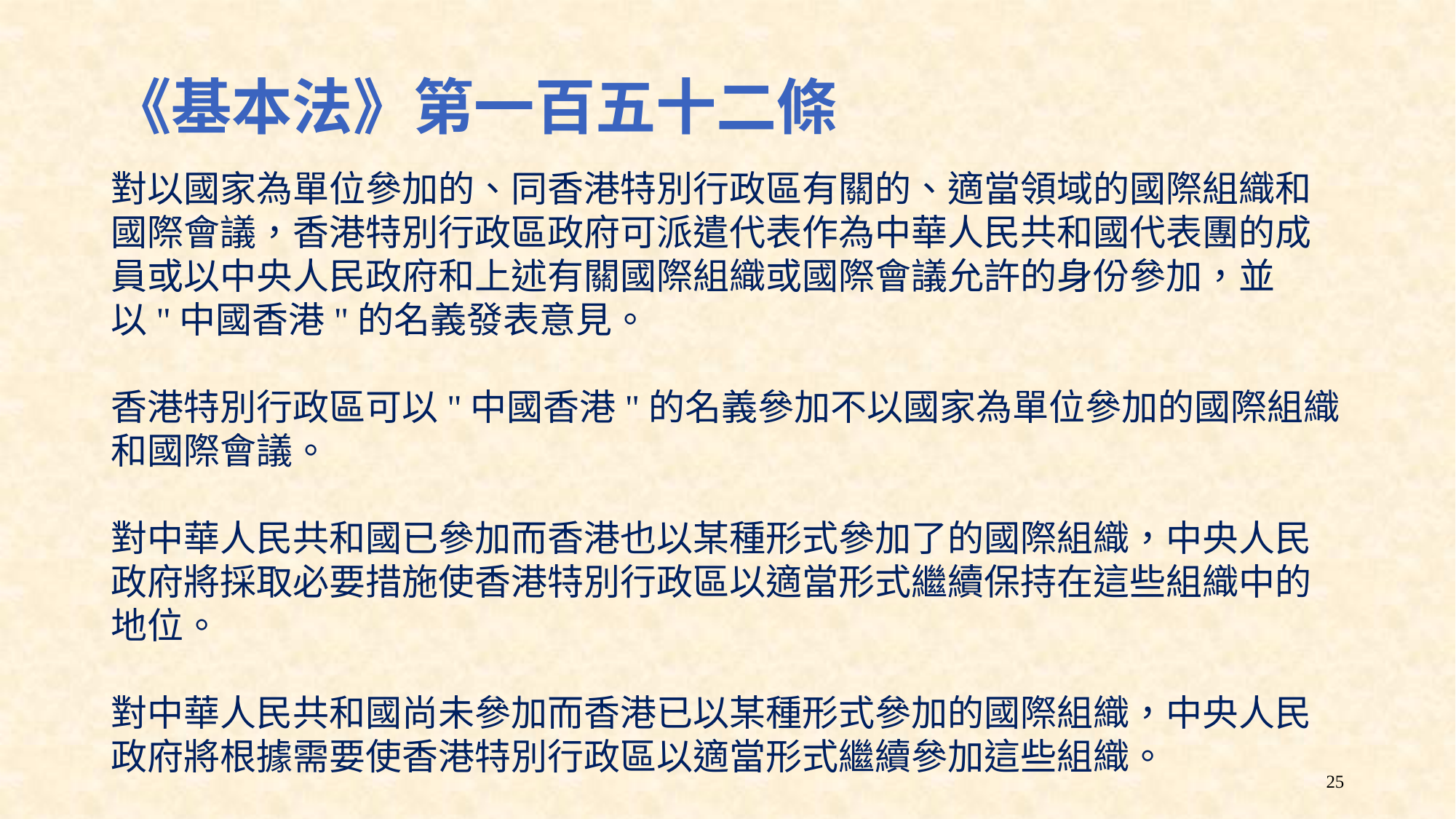

# 《基本法》第一百五十二條
對以國家為單位參加的、同香港特別行政區有關的、適當領域的國際組織和國際會議，香港特別行政區政府可派遣代表作為中華人民共和國代表團的成員或以中央人民政府和上述有關國際組織或國際會議允許的身份參加，並以"中國香港"的名義發表意見。
香港特別行政區可以"中國香港"的名義參加不以國家為單位參加的國際組織和國際會議。
對中華人民共和國已參加而香港也以某種形式參加了的國際組織，中央人民政府將採取必要措施使香港特別行政區以適當形式繼續保持在這些組織中的地位。
對中華人民共和國尚未參加而香港已以某種形式參加的國際組織，中央人民政府將根據需要使香港特別行政區以適當形式繼續參加這些組織。
25